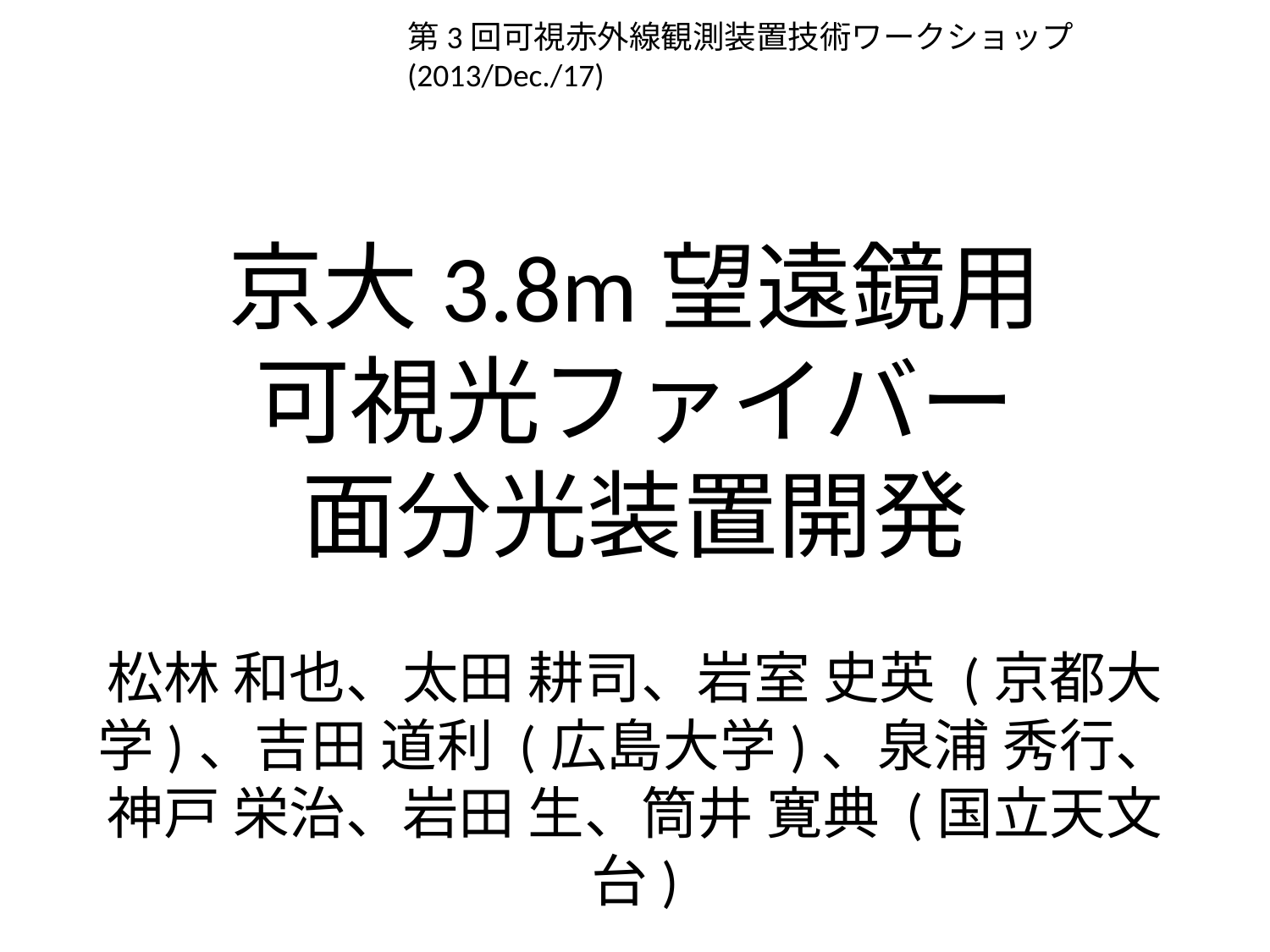

第3回可視赤外線観測装置技術ワークショップ (2013/Dec./17)
# 京大3.8m望遠鏡用 可視光ファイバー 面分光装置開発
松林 和也、太田 耕司、岩室 史英 (京都大学)、吉田 道利 (広島大学)、泉浦 秀行、神戸 栄治、岩田 生、筒井 寛典 (国立天文台)